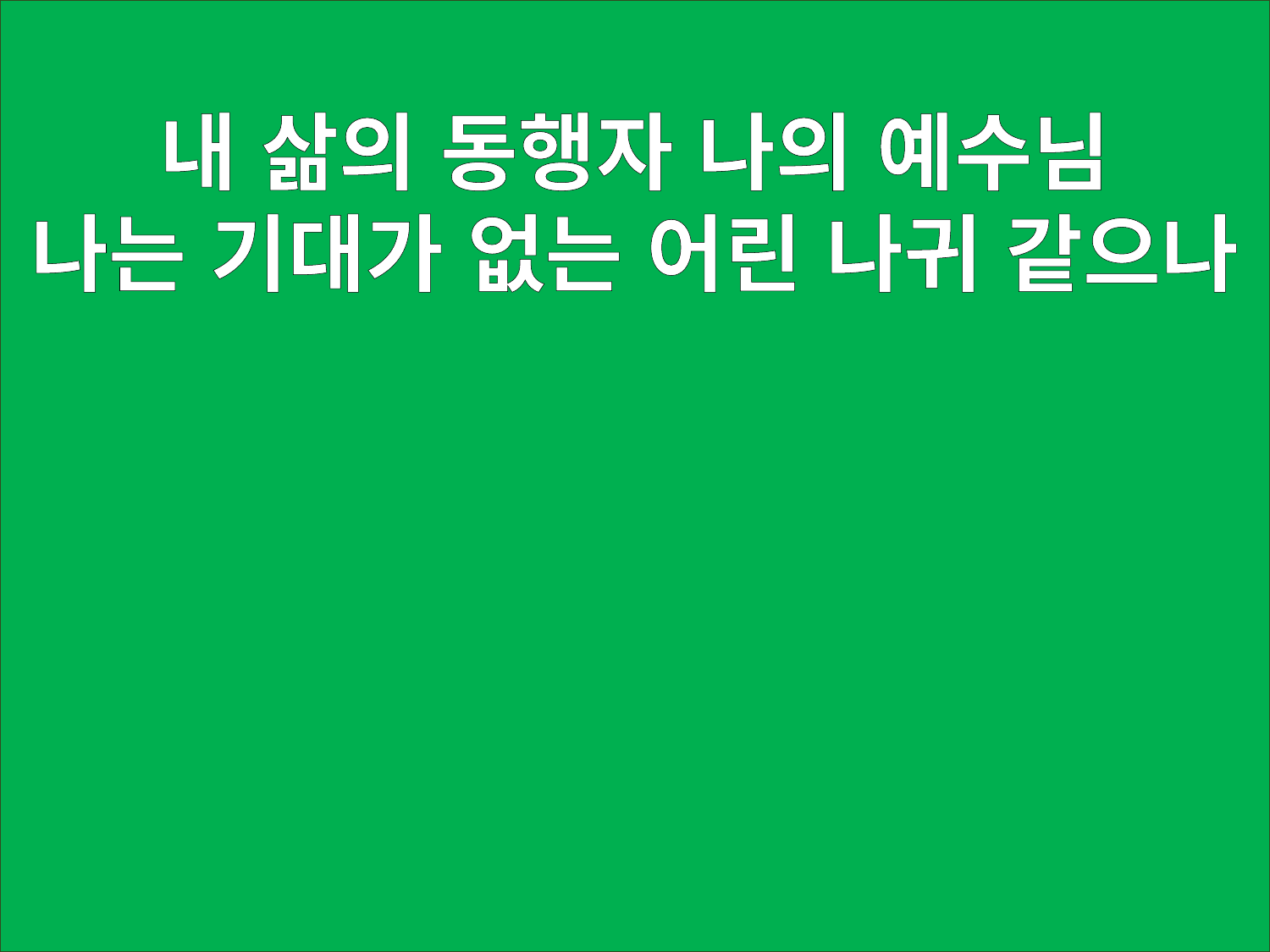

내 삶의 동행자 나의 예수님
나는 기대가 없는 어린 나귀 같으나